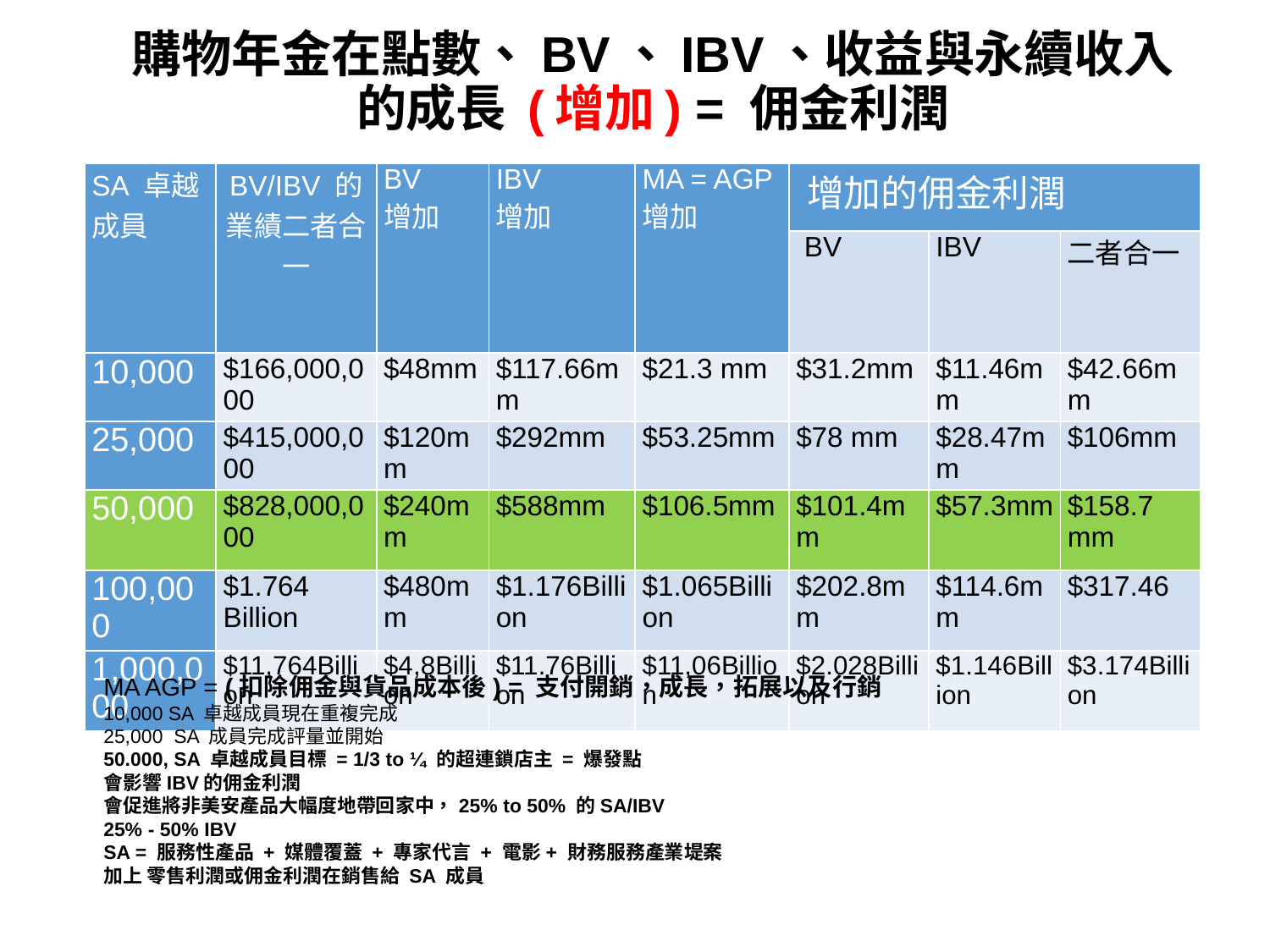

# 購物年金在點數、BV、IBV、收益與永續收入的成長 (增加) = 佣金利潤
| SA 卓越成員 | BV/IBV 的業績二者合一 | BV 增加 | IBV 增加 | MA = AGP 增加 | 增加的佣金利潤 |  |  |
| --- | --- | --- | --- | --- | --- | --- | --- |
|  |  |  |  |  | BV | IBV | 二者合一 |
| 10,000 | $166,000,000 | $48mm | $117.66mm | $21.3 mm | $31.2mm | $11.46mm | $42.66mm |
| 25,000 | $415,000,000 | $120mm | $292mm | $53.25mm | $78 mm | $28.47mm | $106mm |
| 50,000 | $828,000,000 | $240mm | $588mm | $106.5mm | $101.4mm | $57.3mm | $158.7 mm |
| 100,000 | $1.764 Billion | $480mm | $1.176Billion | $1.065Billion | $202.8mm | $114.6mm | $317.46 |
| 1,000,000 | $11,764Billion | $4,8Billion | $11.76Billion | $11,06Billion | $2.028Billion | $1.146Billion | $3.174Billion |
MA AGP = (扣除佣金與貨品成本後) = 支付開銷，成長，拓展以及行銷
10,000 SA 卓越成員現在重複完成
25,000  SA 成員完成評量並開始
50.000, SA 卓越成員目標 = 1/3 to ¼ 的超連鎖店主 = 爆發點
會影響IBV的佣金利潤
會促進將非美安產品大幅度地帶回家中，25% to 50% 的SA/IBV
25% - 50% IBV
SA = 服務性產品 + 媒體覆蓋 + 專家代言 + 電影+ 財務服務產業堤案
加上 零售利潤或佣金利潤在銷售給 SA 成員